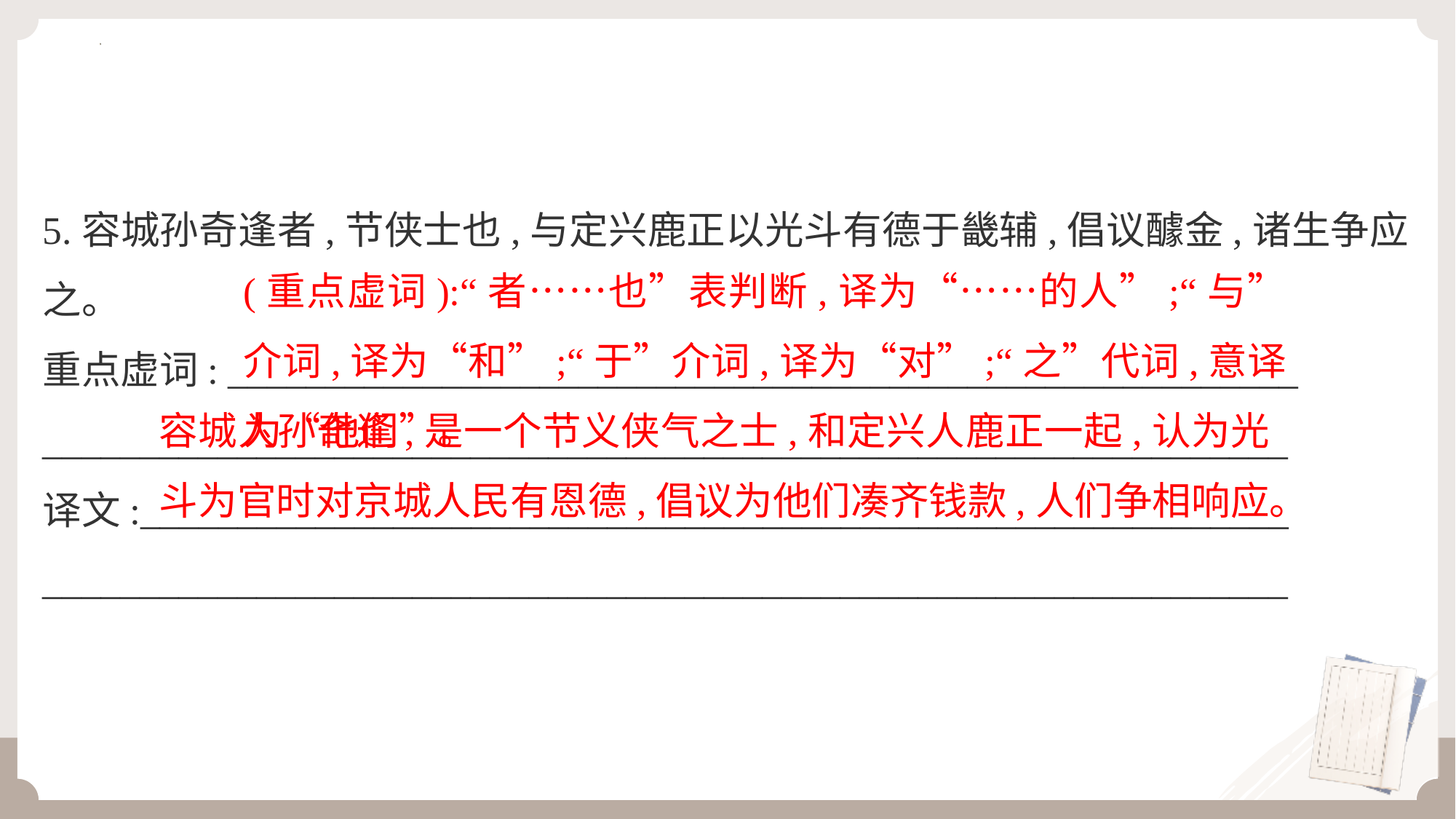

5.容城孙奇逢者,节侠士也,与定兴鹿正以光斗有德于畿辅,倡议醵金,诸生争应之。
重点虚词: _______________________________________________________
________________________________________________________________
译文:___________________________________________________________
________________________________________________________________
(重点虚词):“者……也”表判断,译为“……的人”;“与”介词,译为“和”;“于”介词,译为“对”;“之”代词,意译为“他们”。
容城人孙奇逢,是一个节义侠气之士,和定兴人鹿正一起,认为光斗为官时对京城人民有恩德,倡议为他们凑齐钱款,人们争相响应。